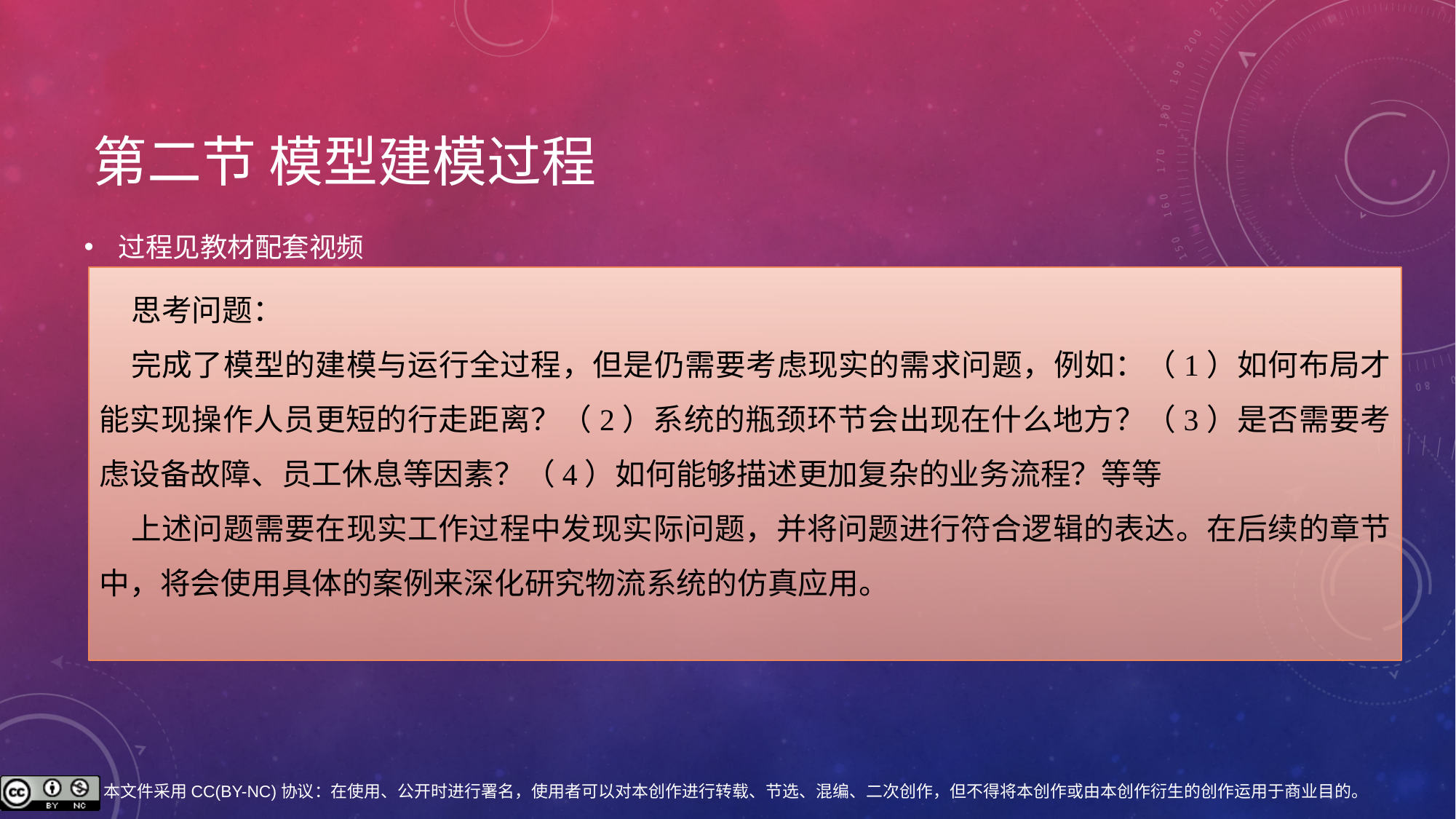

# 第二节 模型建模过程
过程见教材配套视频
思考问题：
完成了模型的建模与运行全过程，但是仍需要考虑现实的需求问题，例如：（1）如何布局才能实现操作人员更短的行走距离？（2）系统的瓶颈环节会出现在什么地方？（3）是否需要考虑设备故障、员工休息等因素？（4）如何能够描述更加复杂的业务流程？等等
上述问题需要在现实工作过程中发现实际问题，并将问题进行符合逻辑的表达。在后续的章节中，将会使用具体的案例来深化研究物流系统的仿真应用。